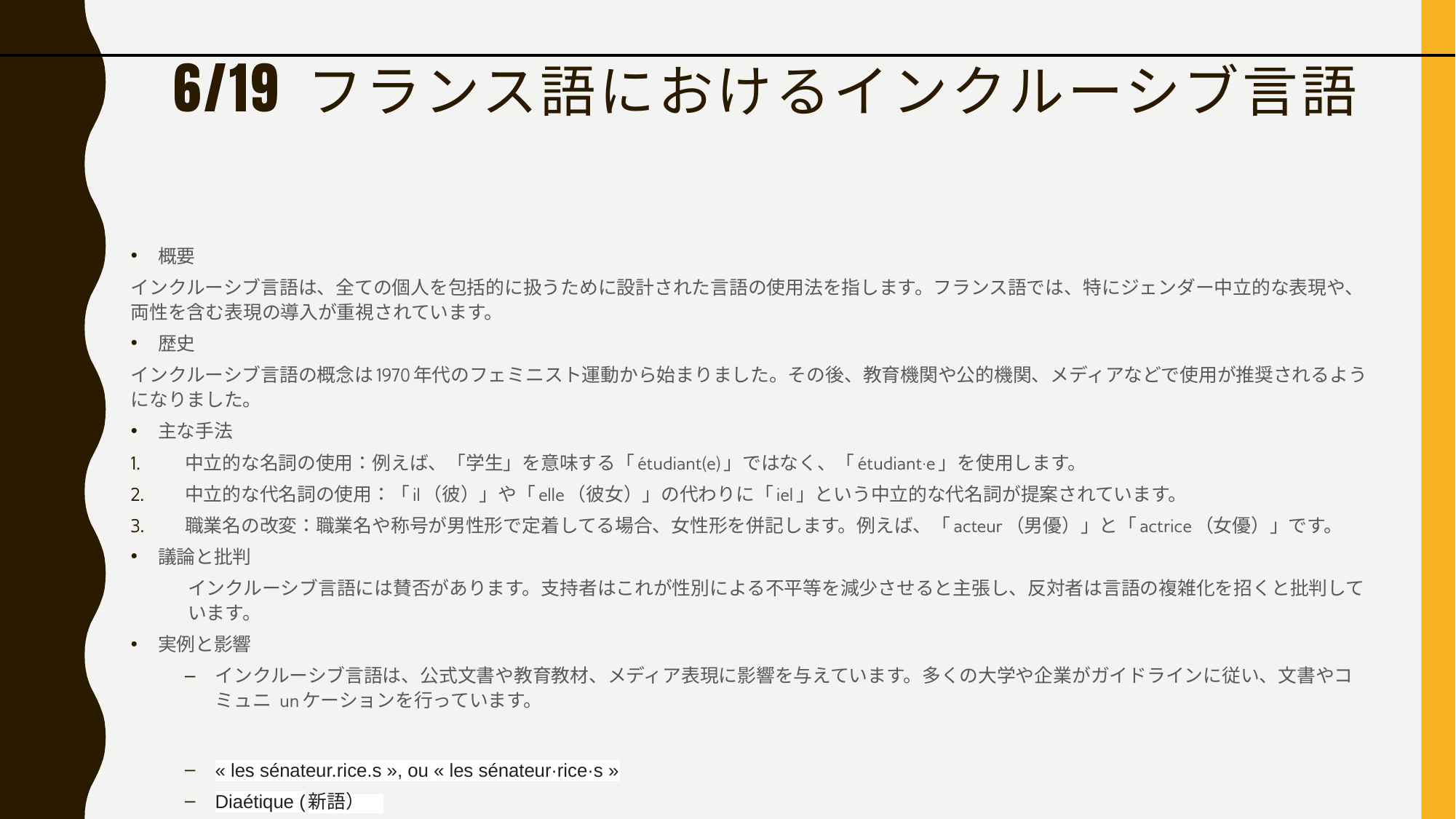

# 6/19 フランス語におけるインクルーシブ言語
概要
インクルーシブ言語は、全ての個人を包括的に扱うために設計された言語の使用法を指します。フランス語では、特にジェンダー中立的な表現や、両性を含む表現の導入が重視されています。
歴史
インクルーシブ言語の概念は1970年代のフェミニスト運動から始まりました。その後、教育機関や公的機関、メディアなどで使用が推奨されるようになりました。
主な手法
中立的な名詞の使用：例えば、「学生」を意味する「étudiant(e)」ではなく、「étudiant·e」を使用します。
中立的な代名詞の使用：「il（彼）」や「elle（彼女）」の代わりに「iel」という中立的な代名詞が提案されています。
職業名の改変：職業名や称号が男性形で定着してる場合、女性形を併記します。例えば、「acteur（男優）」と「actrice（女優）」です。
議論と批判
インクルーシブ言語には賛否があります。支持者はこれが性別による不平等を減少させると主張し、反対者は言語の複雑化を招くと批判しています。
実例と影響
インクルーシブ言語は、公式文書や教育教材、メディア表現に影響を与えています。多くの大学や企業がガイドラインに従い、文書やコミュニ unケーションを行っています。

« les sénateur.rice.s », ou « les sénateur·rice·s »
Diaétique (新語）